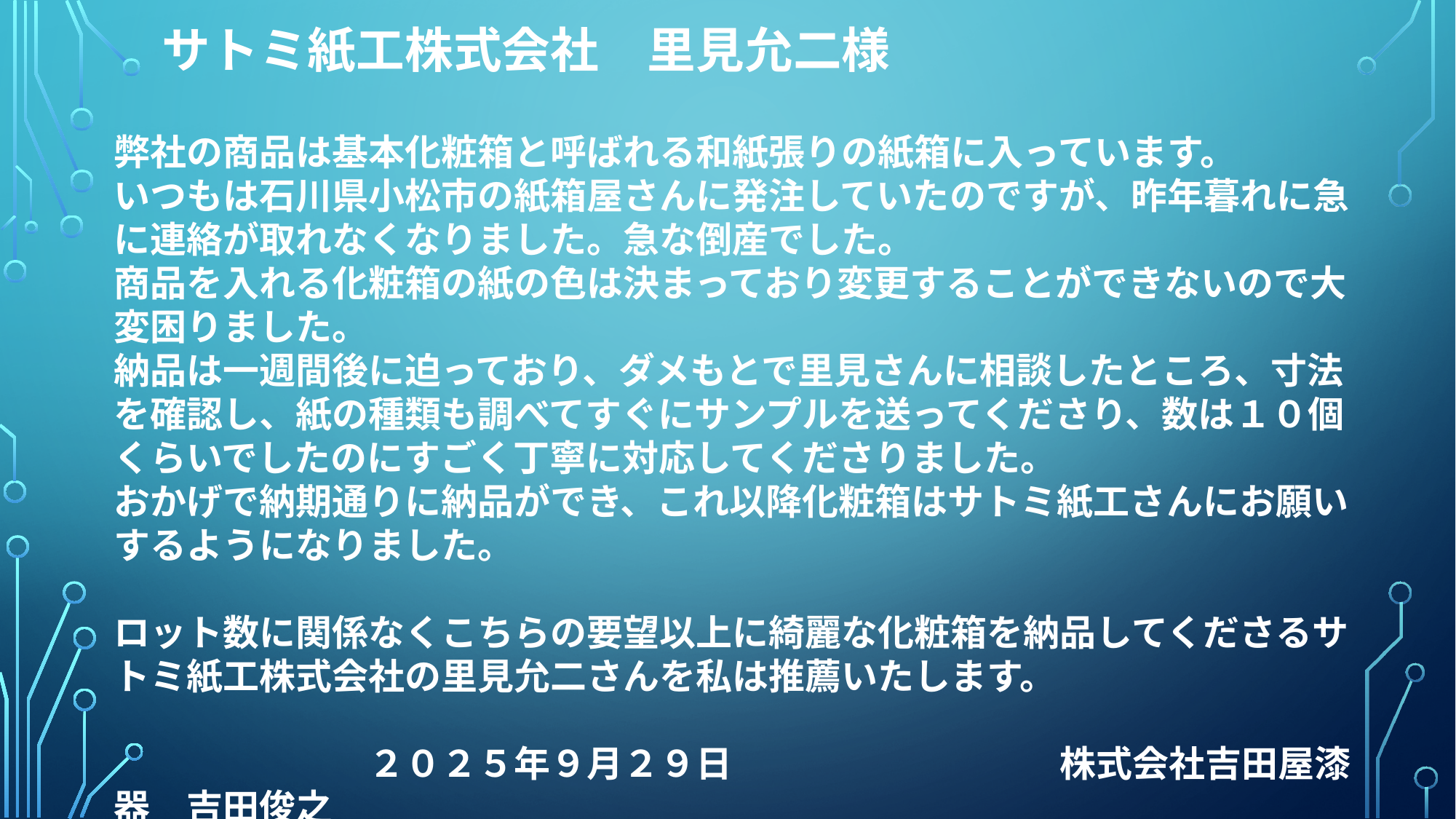

サトミ紙工株式会社　里見允二様

弊社の商品は基本化粧箱と呼ばれる和紙張りの紙箱に入っています。
いつもは石川県小松市の紙箱屋さんに発注していたのですが、昨年暮れに急に連絡が取れなくなりました。急な倒産でした。
商品を入れる化粧箱の紙の色は決まっており変更することができないので大変困りました。
納品は一週間後に迫っており、ダメもとで里見さんに相談したところ、寸法を確認し、紙の種類も調べてすぐにサンプルを送ってくださり、数は１０個くらいでしたのにすごく丁寧に対応してくださりました。
おかげで納期通りに納品ができ、これ以降化粧箱はサトミ紙工さんにお願いするようになりました。

ロット数に関係なくこちらの要望以上に綺麗な化粧箱を納品してくださるサトミ紙工株式会社の里見允二さんを私は推薦いたします。

　　　　　　　２０２５年９月２９日　　　　　　　　　株式会社吉田屋漆器　吉田俊之